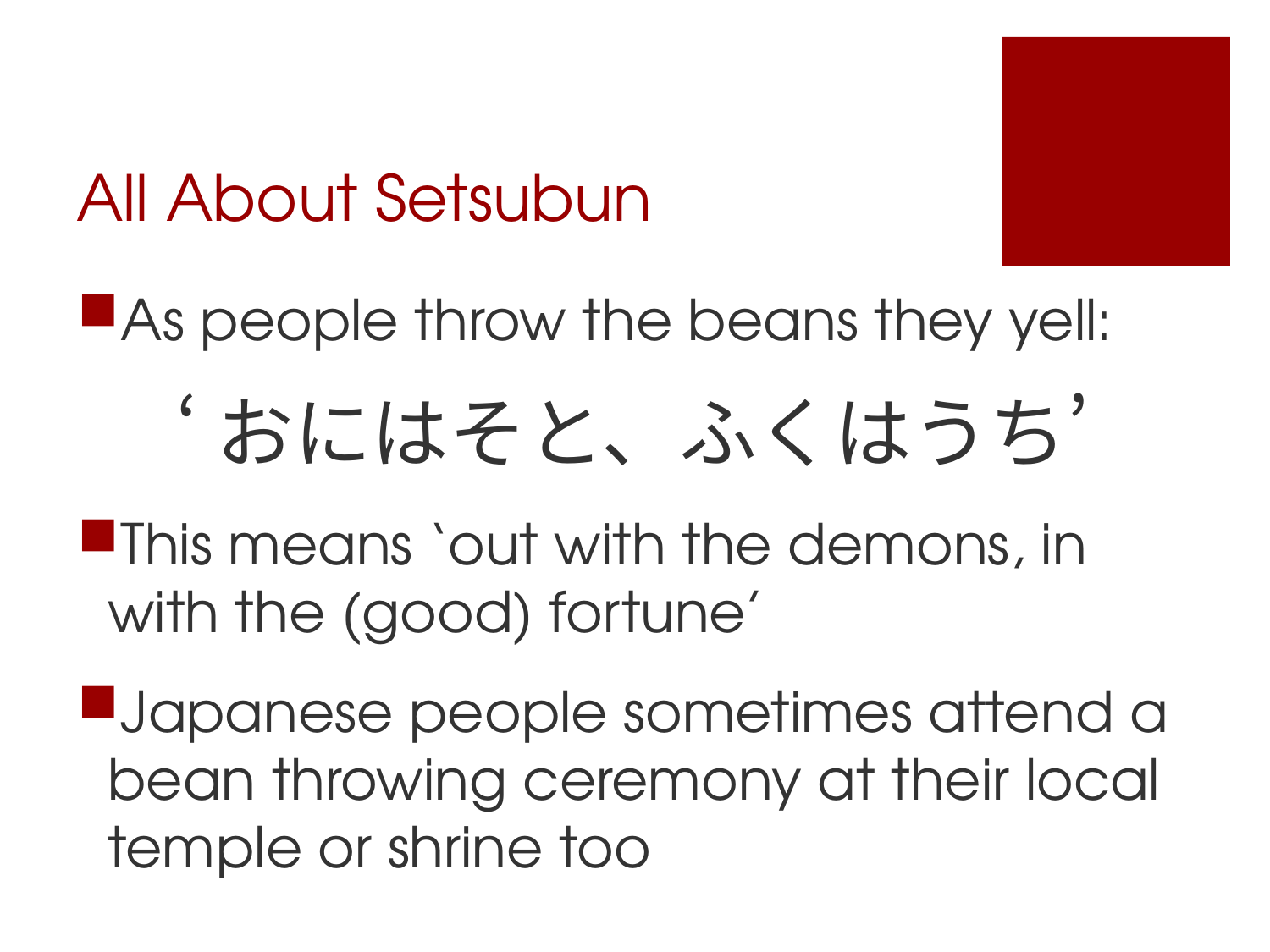

# All About Setsubun
As people throw the beans they yell:
‘おにはそと、ふくはうち’
This means ‘out with the demons, in with the (good) fortune’
Japanese people sometimes attend a bean throwing ceremony at their local temple or shrine too